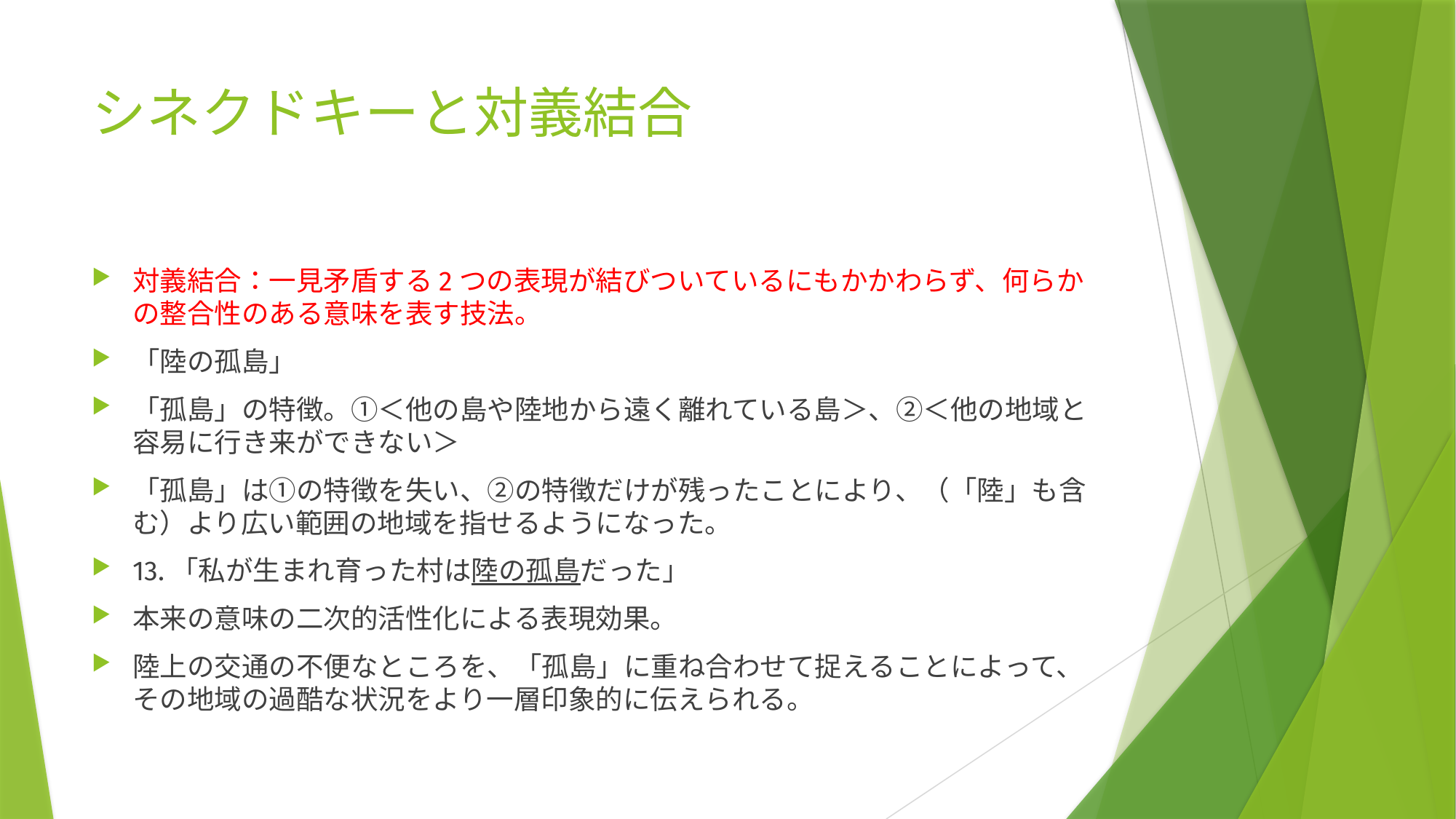

# シネクドキーと対義結合
対義結合：一見矛盾する2つの表現が結びついているにもかかわらず、何らかの整合性のある意味を表す技法。
「陸の孤島」
「孤島」の特徴。①＜他の島や陸地から遠く離れている島＞、②＜他の地域と容易に行き来ができない＞
「孤島」は①の特徴を失い、②の特徴だけが残ったことにより、（「陸」も含む）より広い範囲の地域を指せるようになった。
13.「私が生まれ育った村は陸の孤島だった」
本来の意味の二次的活性化による表現効果。
陸上の交通の不便なところを、「孤島」に重ね合わせて捉えることによって、その地域の過酷な状況をより一層印象的に伝えられる。